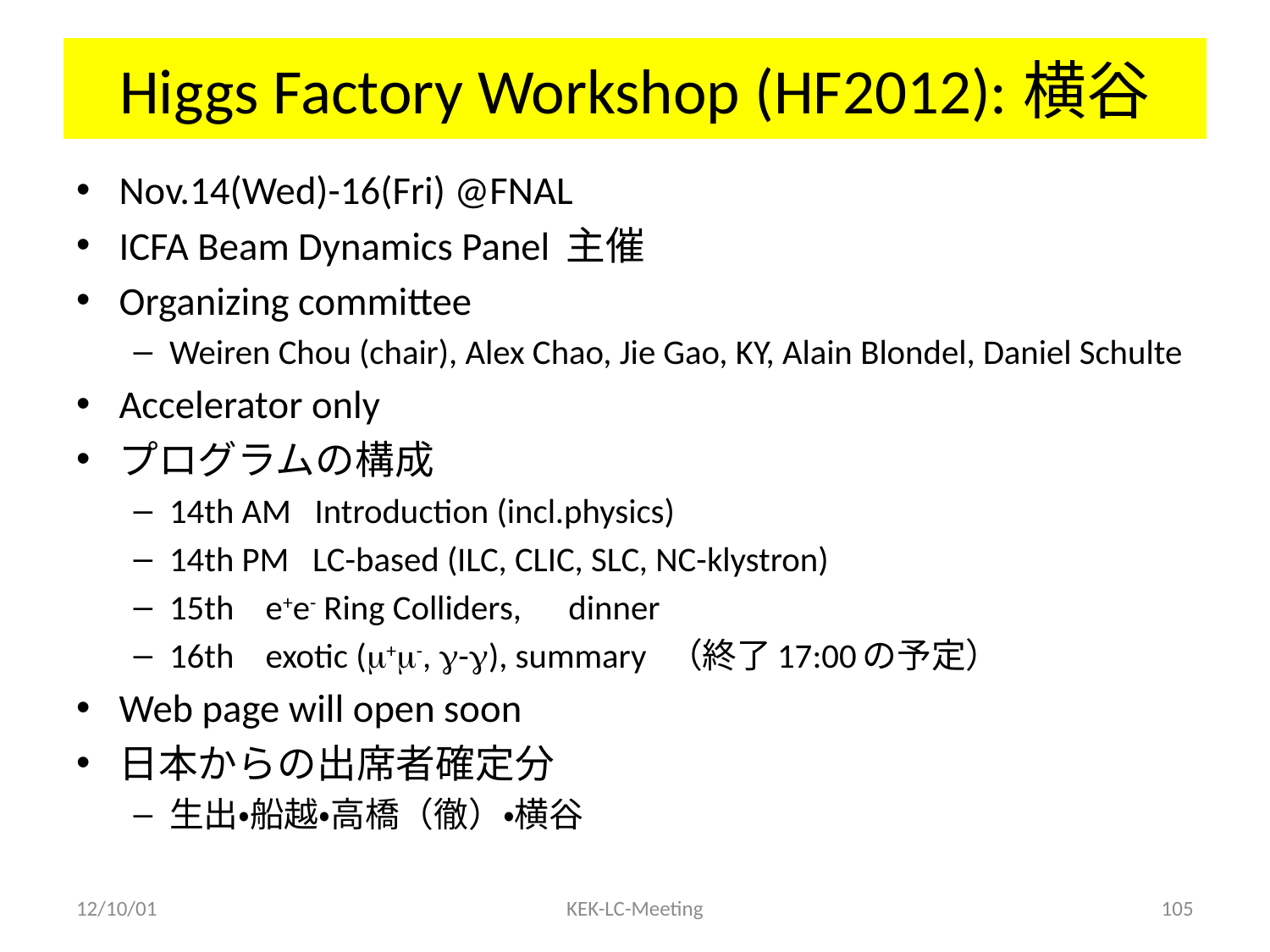

# Higgs Factory Workshop (HF2012):横谷
Nov.14(Wed)-16(Fri) @FNAL
ICFA Beam Dynamics Panel 主催
Organizing committee
Weiren Chou (chair), Alex Chao, Jie Gao, KY, Alain Blondel, Daniel Schulte
Accelerator only
プログラムの構成
14th AM   Introduction (incl.physics)
14th PM   LC-based (ILC, CLIC, SLC, NC-klystron)
15th    e+e- Ring Colliders,      dinner
16th    exotic (μ+μ-, γ-γ), summary  （終了17:00の予定）
Web page will open soon
日本からの出席者確定分
生出・船越・高橋（徹）・横谷
12/10/01
KEK-LC-Meeting
105